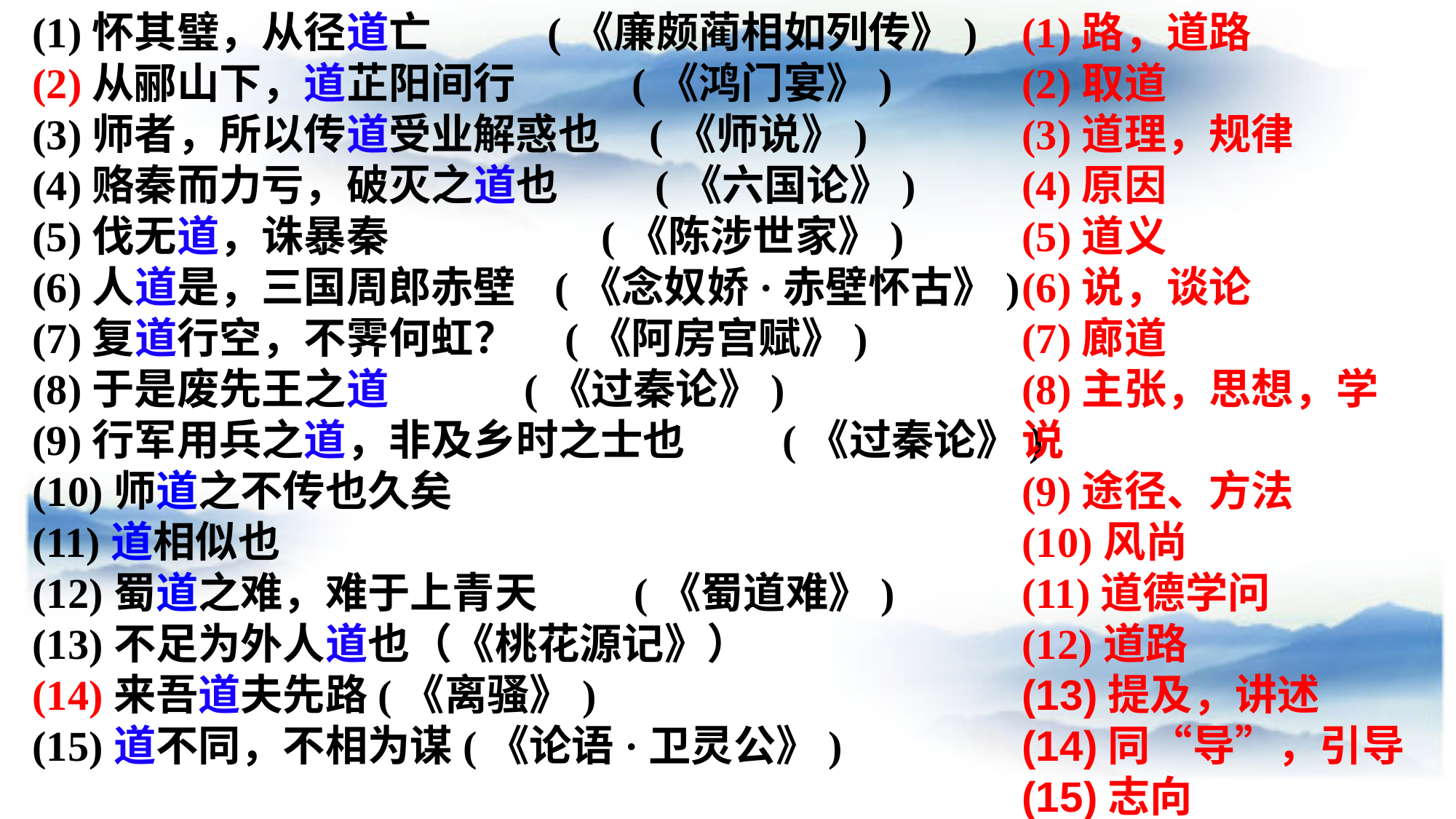

(1)怀其璧，从径道亡           (《廉颇蔺相如列传》)
(2)从郦山下，道芷阳间行           (《鸿门宴》)
(3)师者，所以传道受业解惑也    (《师说》)
(4)赂秦而力亏，破灭之道也         (《六国论》)
(5)伐无道，诛暴秦                     (《陈涉世家》)
(6)人道是，三国周郎赤壁   (《念奴娇·赤壁怀古》)
(7)复道行空，不霁何虹？    (《阿房宫赋》)
(8)于是废先王之道             (《过秦论》)
(9)行军用兵之道，非及乡时之士也         (《过秦论》)
(10)师道之不传也久矣
(11)道相似也
(12)蜀道之难，难于上青天         (《蜀道难》)
(13)不足为外人道也（《桃花源记》）
(14)来吾道夫先路(《离骚》)
(15)道不同，不相为谋(《论语·卫灵公》)
(1)路，道路
(2)取道
(3)道理，规律
(4)原因
(5)道义
(6)说，谈论
(7)廊道
(8)主张，思想，学说
(9)途径、方法
(10)风尚
(11)道德学问
(12)道路
(13)提及，讲述
(14)同“导”，引导
(15)志向